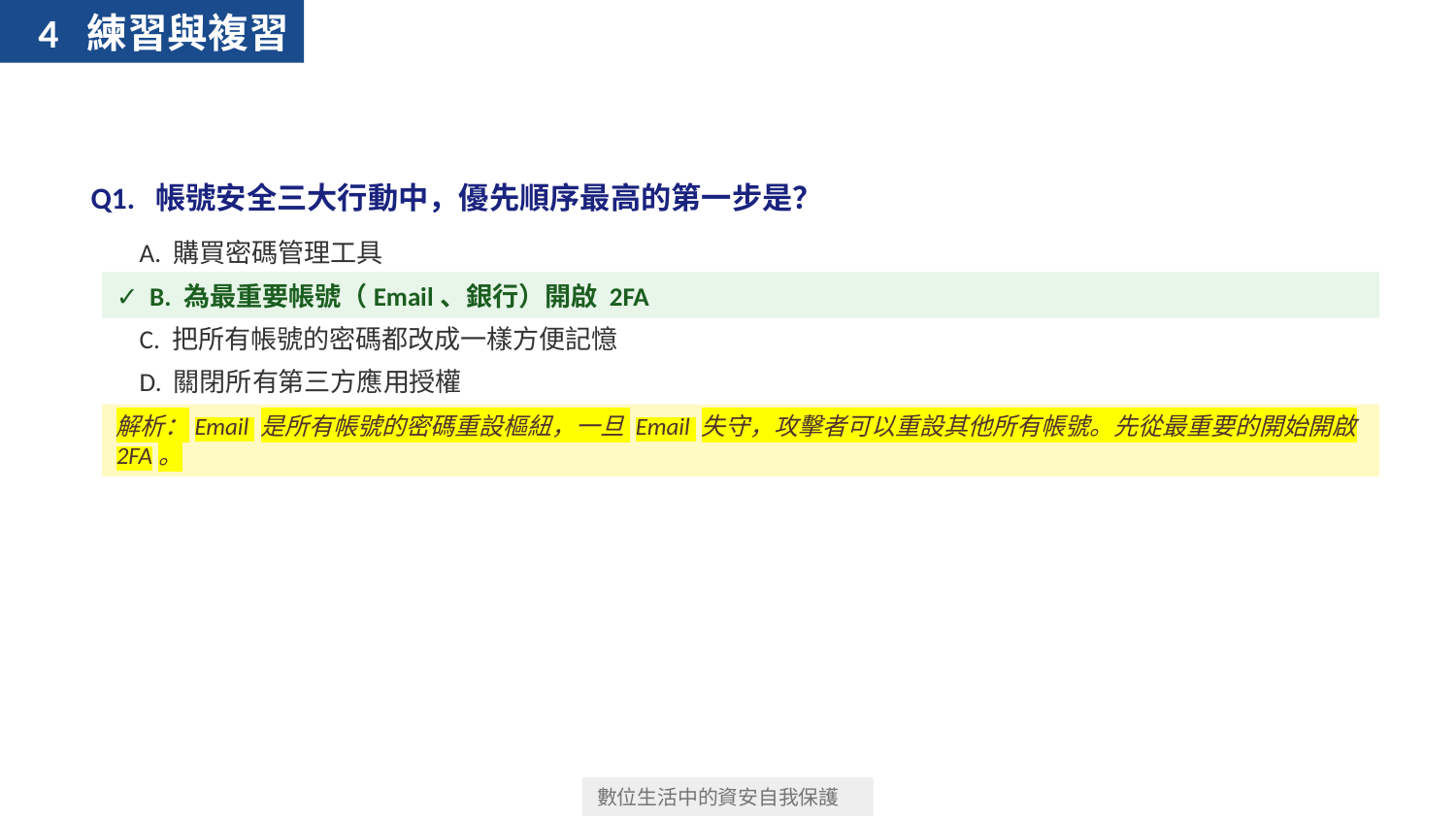

4  練習與複習
Q1.  帳號安全三大行動中，優先順序最高的第一步是？
    A. 購買密碼管理工具
✓  B. 為最重要帳號（Email、銀行）開啟 2FA
    C. 把所有帳號的密碼都改成一樣方便記憶
    D. 關閉所有第三方應用授權
解析：Email 是所有帳號的密碼重設樞紐，一旦 Email 失守，攻擊者可以重設其他所有帳號。先從最重要的開始開啟 2FA。
數位生活中的資安自我保護